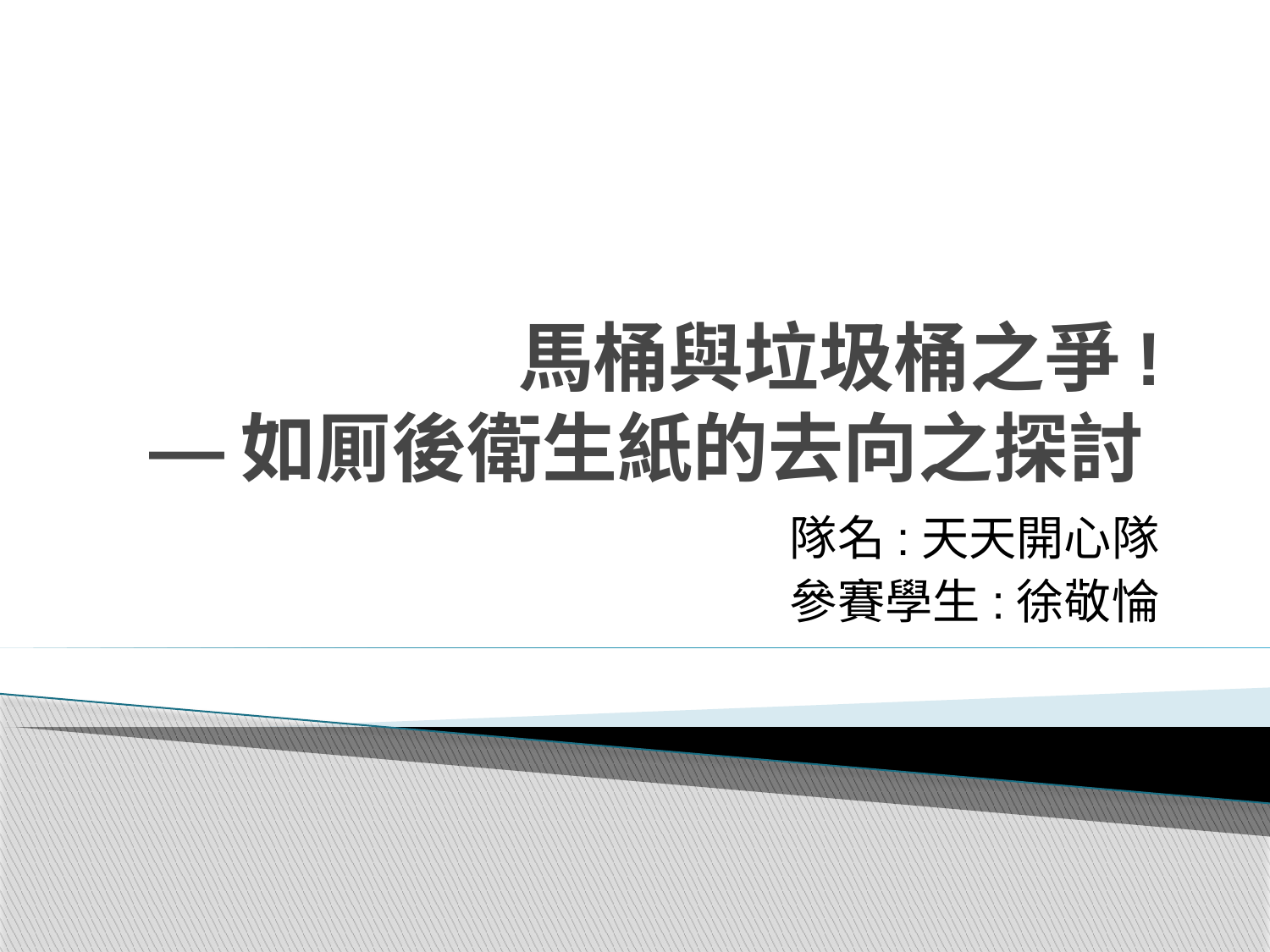

# 馬桶與垃圾桶之爭! —如厠後衛生紙的去向之探討
隊名:天天開心隊
參賽學生:徐敬惀